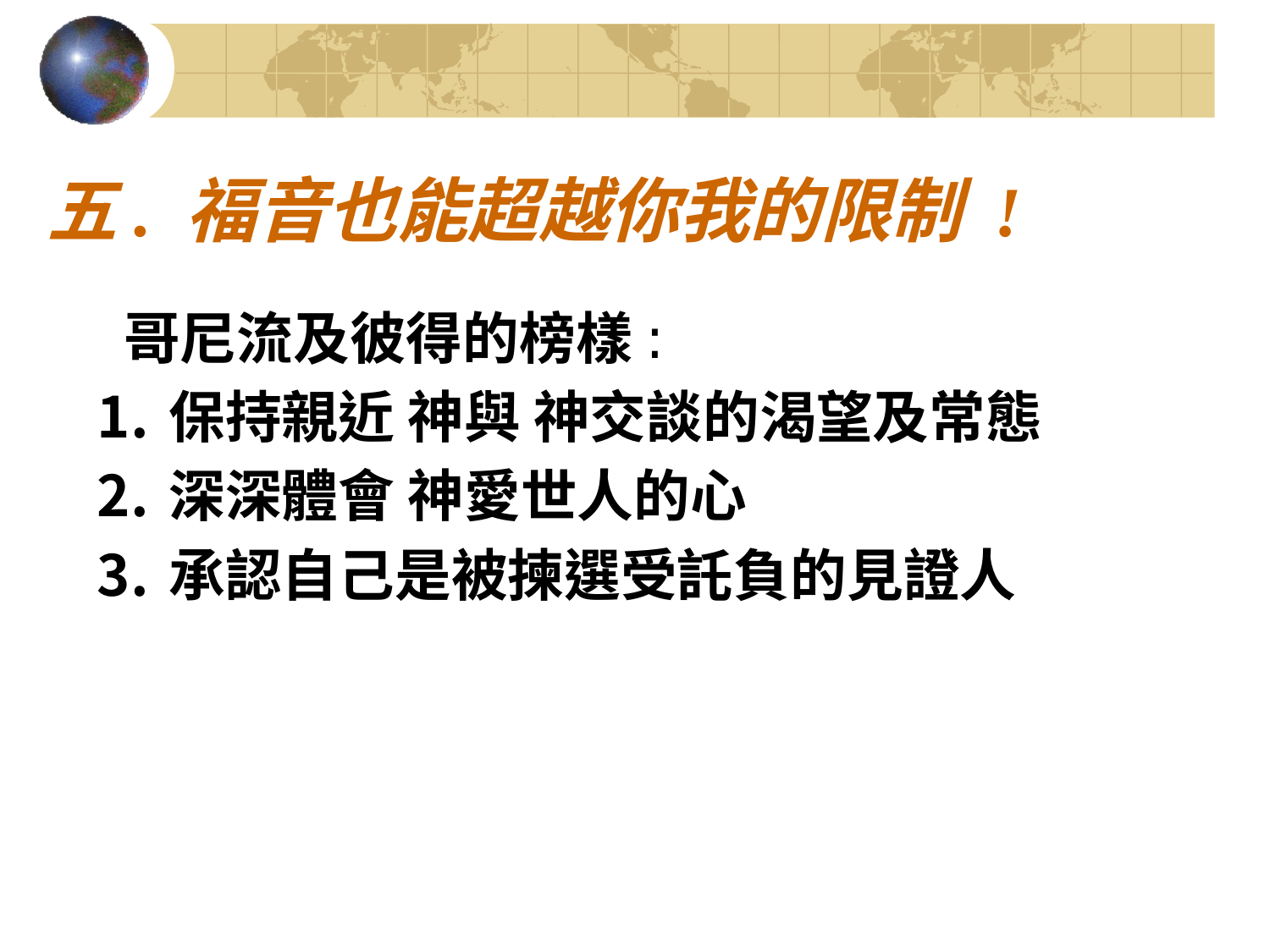

# 五. 福音也能超越你我的限制 !
 哥尼流及彼得的榜樣:
保持親近 神與 神交談的渴望及常態
深深體會 神愛世人的心
承認自己是被揀選受託負的見證人